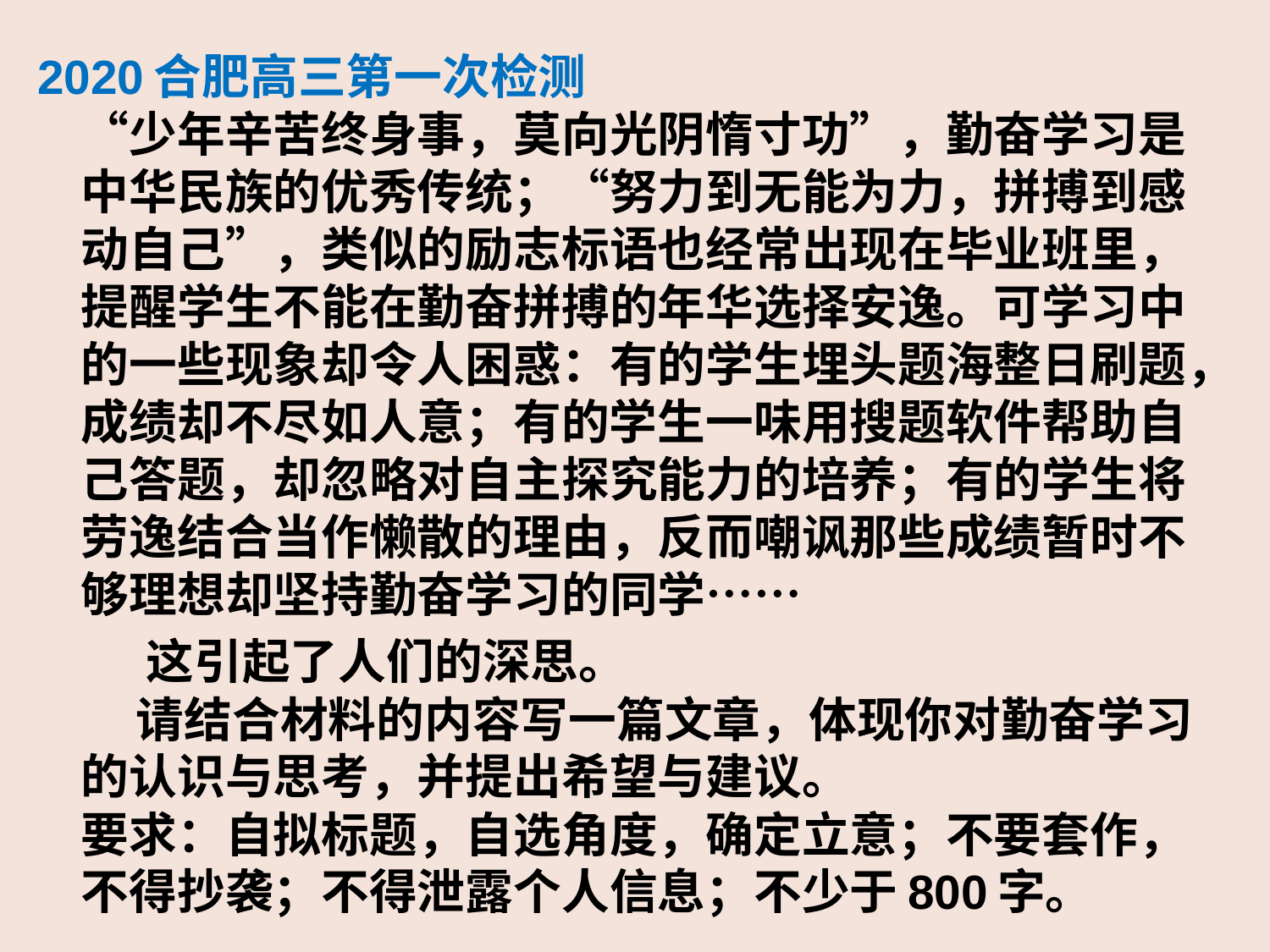

2020合肥高三第一次检测
“少年辛苦终身事，莫向光阴惰寸功”，勤奋学习是中华民族的优秀传统；“努力到无能为力，拼搏到感动自己”，类似的励志标语也经常出现在毕业班里，提醒学生不能在勤奋拼搏的年华选择安逸。可学习中的一些现象却令人困惑：有的学生埋头题海整日刷题，成绩却不尽如人意；有的学生一味用搜题软件帮助自己答题，却忽略对自主探究能力的培养；有的学生将劳逸结合当作懒散的理由，反而嘲讽那些成绩暂时不够理想却坚持勤奋学习的同学……
         这引起了人们的深思。
     请结合材料的内容写一篇文章，体现你对勤奋学习的认识与思考，并提出希望与建议。
要求：自拟标题，自选角度，确定立意；不要套作，不得抄袭；不得泄露个人信息；不少于800字。